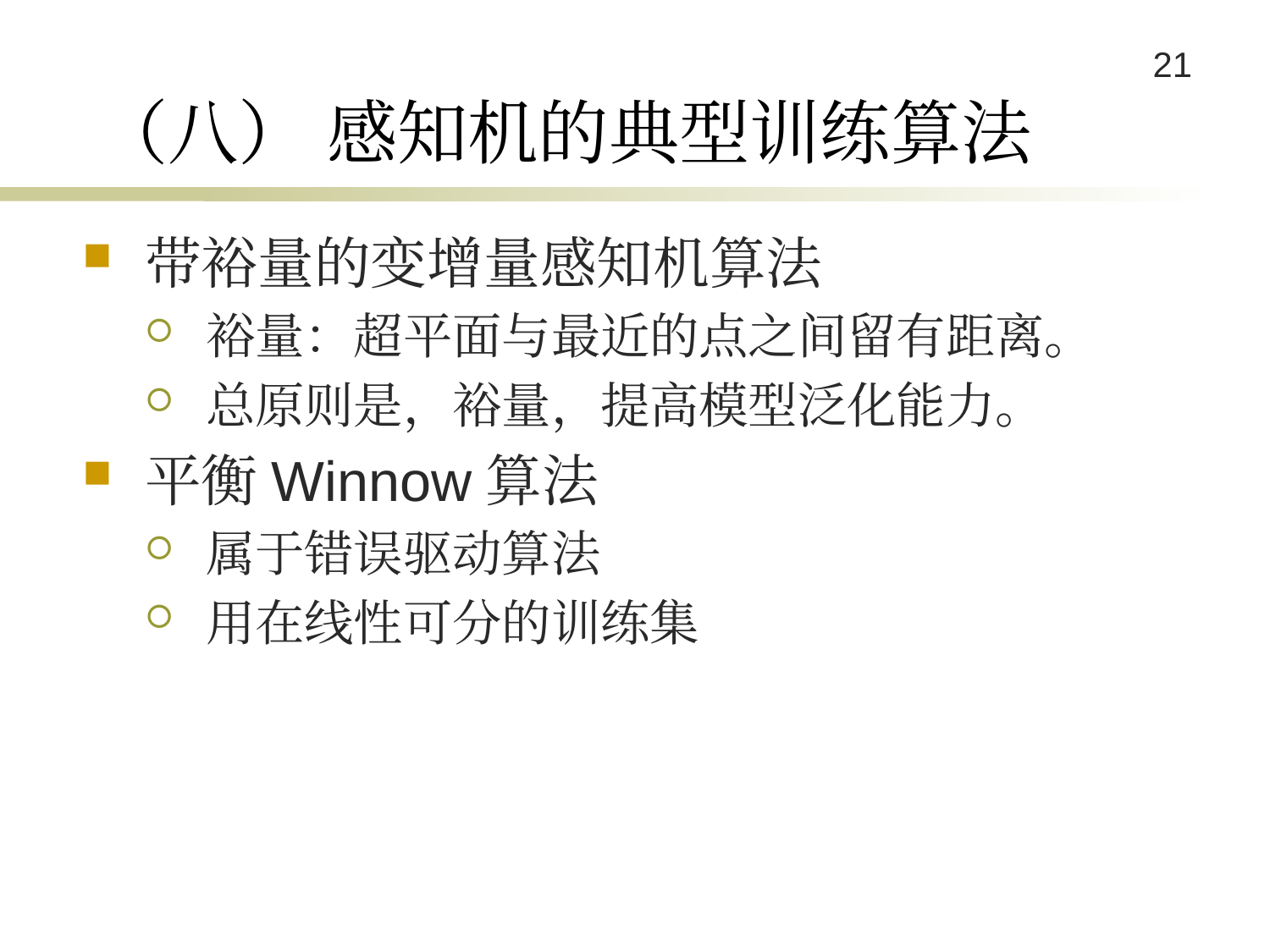

# （八） 感知机的典型训练算法
带裕量的变增量感知机算法
裕量：超平面与最近的点之间留有距离。
总原则是，裕量，提高模型泛化能力。
平衡Winnow算法
属于错误驱动算法
用在线性可分的训练集